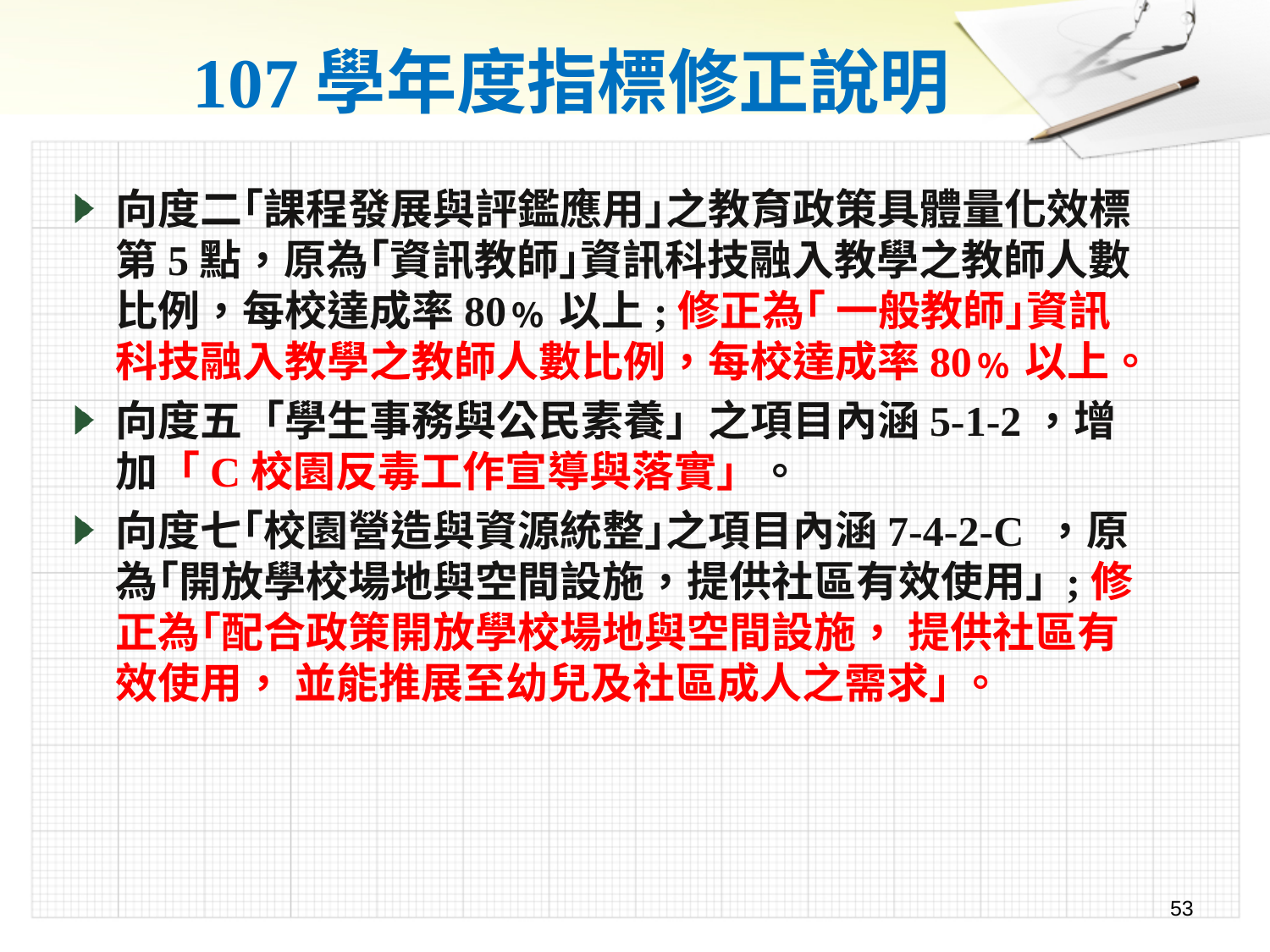

# 107學年度指標修正說明
向度二｢課程發展與評鑑應用｣之教育政策具體量化效標第5點，原為｢資訊教師｣資訊科技融入教學之教師人數比例，每校達成率80﹪以上;修正為｢ 一般教師｣資訊科技融入教學之教師人數比例，每校達成率80﹪以上。
向度五「學生事務與公民素養」之項目內涵5-1-2，增加「C校園反毒工作宣導與落實」。
向度七｢校園營造與資源統整｣之項目內涵7-4-2-C ，原為｢開放學校場地與空間設施，提供社區有效使用｣ ;修正為｢配合政策開放學校場地與空間設施， 提供社區有效使用， 並能推展至幼兒及社區成人之需求｣ 。
53